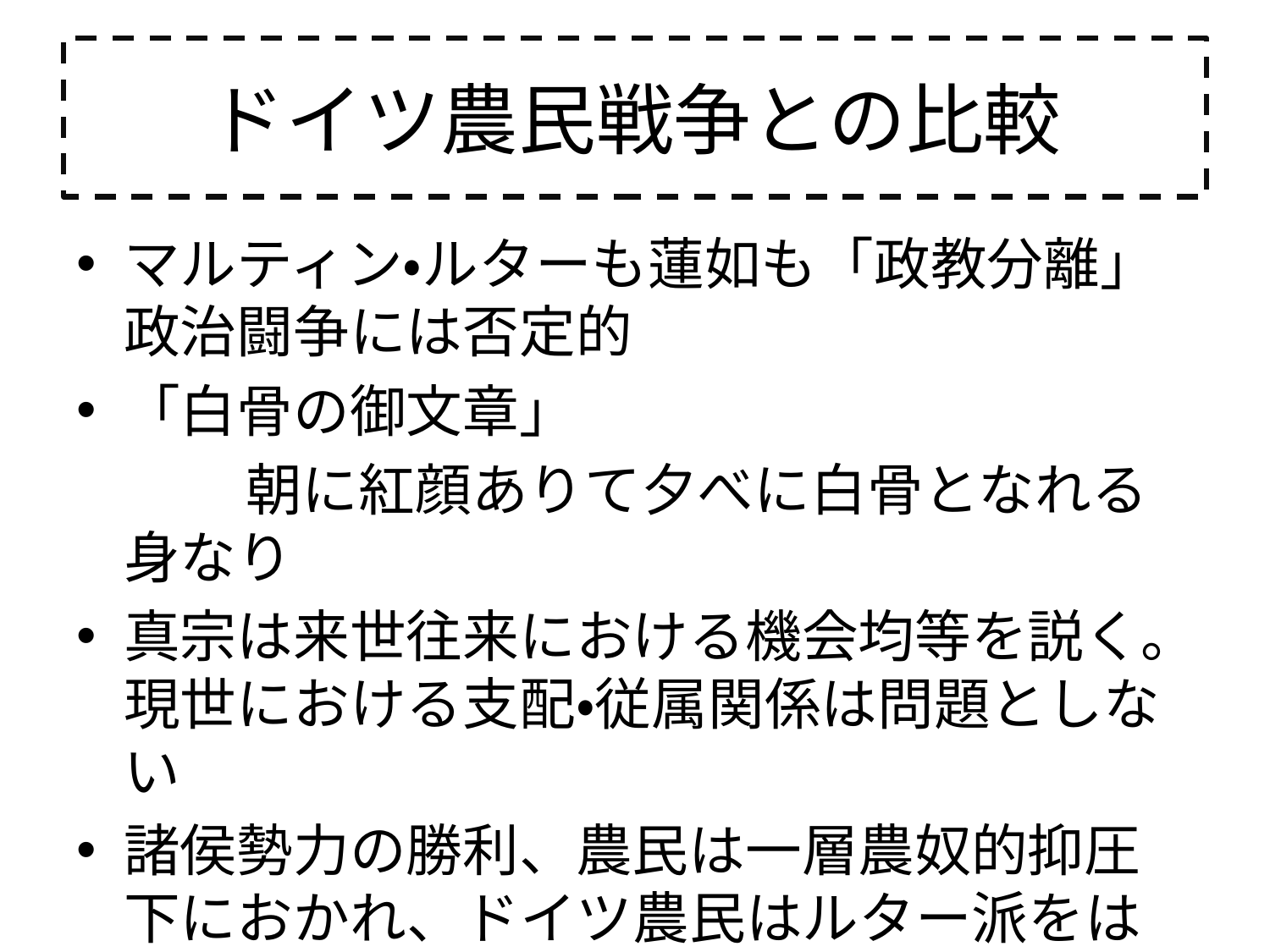

# ドイツ農民戦争との比較
マルティン・ルターも蓮如も「政教分離」政治闘争には否定的
「白骨の御文章」
　　　朝に紅顔ありて夕べに白骨となれる身なり
真宗は来世往来における機会均等を説く。現世における支配・従属関係は問題としない
諸侯勢力の勝利、農民は一層農奴的抑圧下におかれ、ドイツ農民はルター派をはなれカソリックが主流（現在はロマンティック街道）